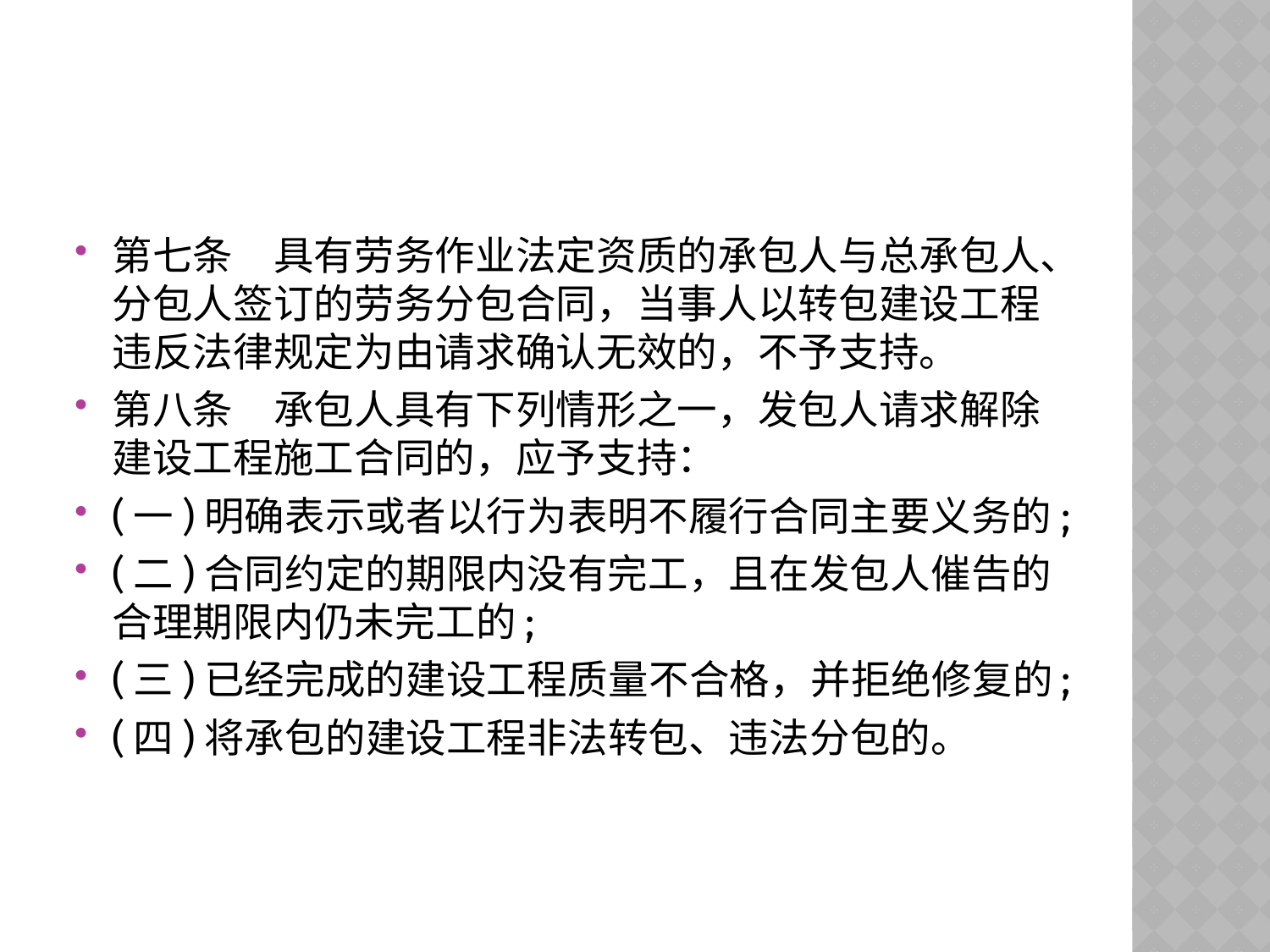

#
第七条　具有劳务作业法定资质的承包人与总承包人、分包人签订的劳务分包合同，当事人以转包建设工程违反法律规定为由请求确认无效的，不予支持。
第八条　承包人具有下列情形之一，发包人请求解除建设工程施工合同的，应予支持：
(一)明确表示或者以行为表明不履行合同主要义务的;
(二)合同约定的期限内没有完工，且在发包人催告的合理期限内仍未完工的;
(三)已经完成的建设工程质量不合格，并拒绝修复的;
(四)将承包的建设工程非法转包、违法分包的。